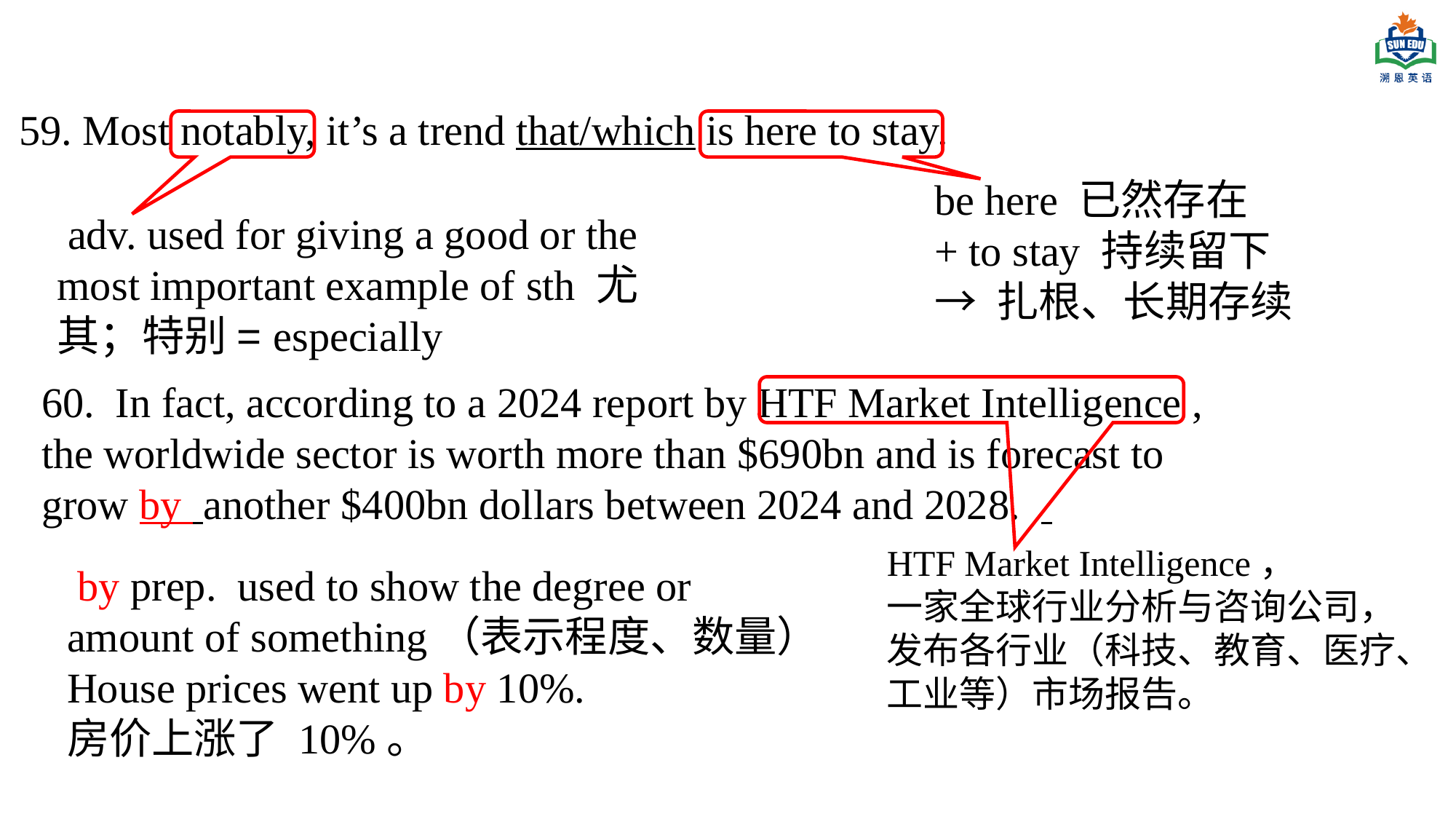

59. Most notably, it’s a trend that/which is here to stay.

be here 已然存在
+ to stay 持续留下
→ 扎根、长期存续
 adv. used for giving a good or the most important example of sth 尤其；特别= especially
60.  In fact, according to a 2024 report by HTF Market Intelligence , the worldwide sector is worth more than $690bn and is forecast to grow by  another $400bn dollars between 2024 and 2028.

HTF Market Intelligence，
一家全球行业分析与咨询公司，发布各行业（科技、教育、医疗、工业等）市场报告。
 by prep.  used to show the degree or amount of something（表示程度、数量）
House prices went up by 10%.
房价上涨了 10%。